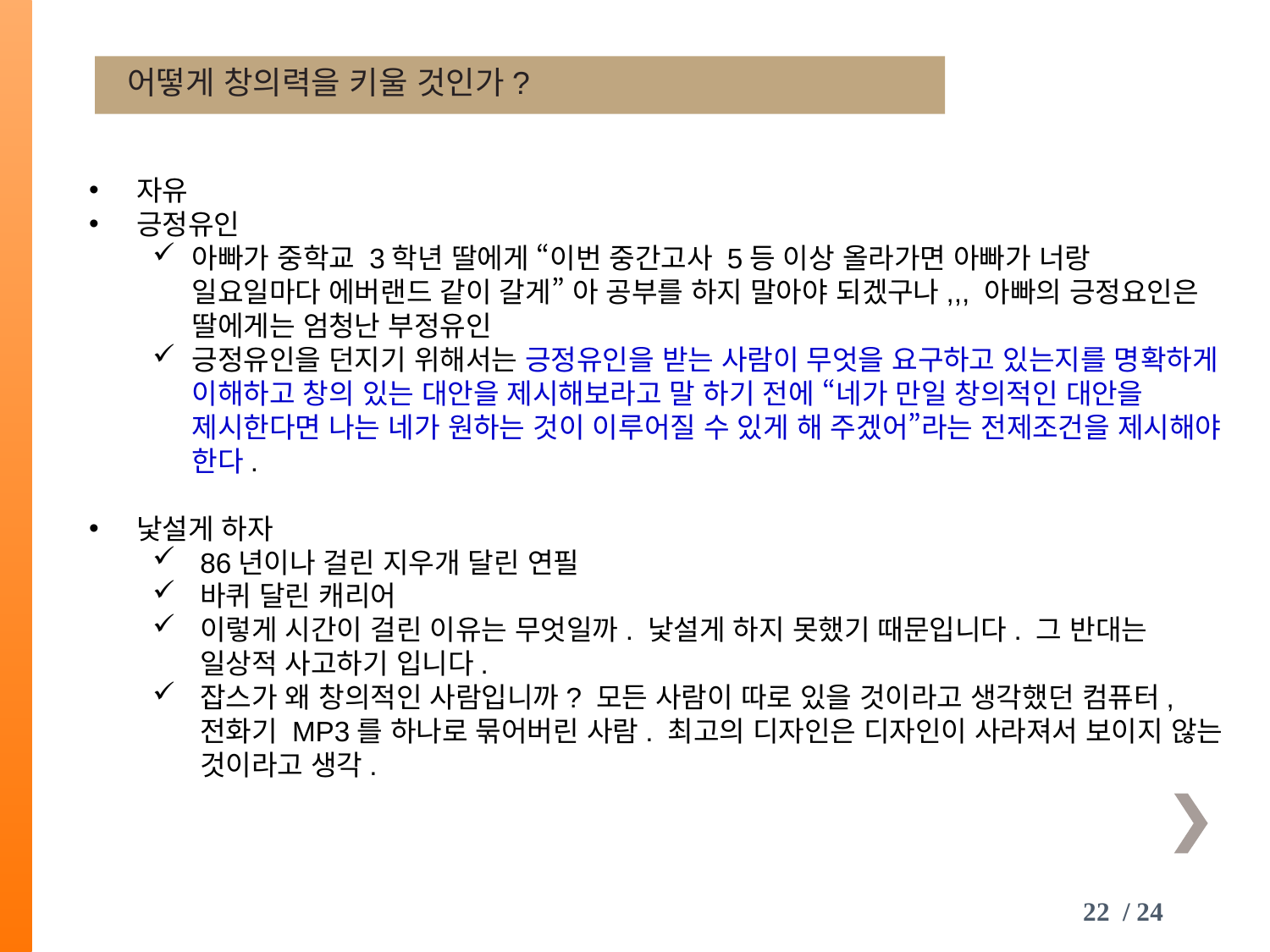

어떻게 창의력을 키울 것인가?

자유
긍정유인
아빠가 중학교 3학년 딸에게 “이번 중간고사 5등 이상 올라가면 아빠가 너랑 일요일마다 에버랜드 같이 갈게” 아 공부를 하지 말아야 되겠구나,,, 아빠의 긍정요인은 딸에게는 엄청난 부정유인
긍정유인을 던지기 위해서는 긍정유인을 받는 사람이 무엇을 요구하고 있는지를 명확하게 이해하고 창의 있는 대안을 제시해보라고 말 하기 전에 “네가 만일 창의적인 대안을 제시한다면 나는 네가 원하는 것이 이루어질 수 있게 해 주겠어”라는 전제조건을 제시해야 한다.

낯설게 하자
86년이나 걸린 지우개 달린 연필
바퀴 달린 캐리어
이렇게 시간이 걸린 이유는 무엇일까. 낯설게 하지 못했기 때문입니다. 그 반대는 일상적 사고하기 입니다.
잡스가 왜 창의적인 사람입니까? 모든 사람이 따로 있을 것이라고 생각했던 컴퓨터, 전화기 MP3를 하나로 묶어버린 사람. 최고의 디자인은 디자인이 사라져서 보이지 않는 것이라고 생각.

22  / 24